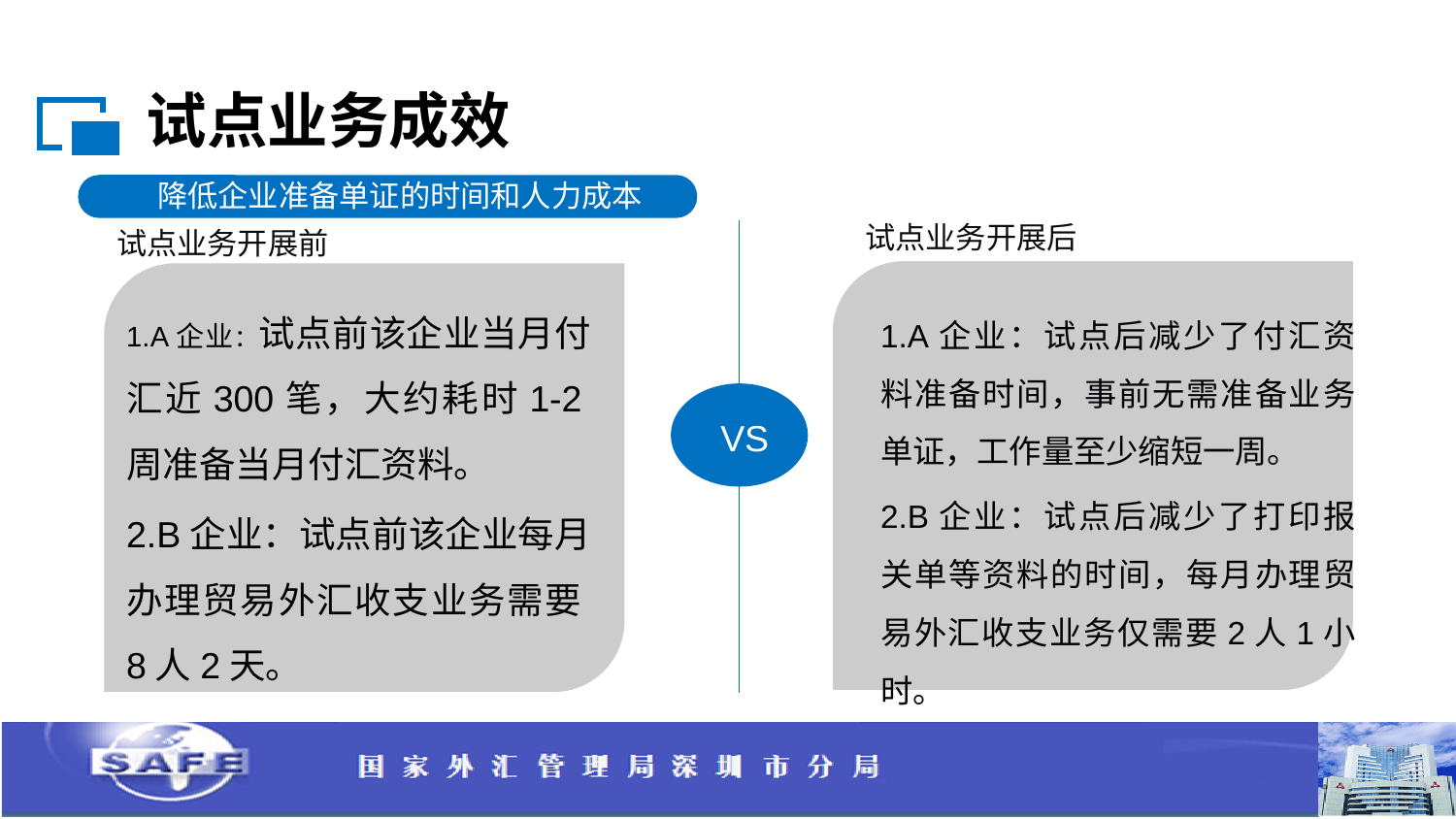

试点业务成效

降低企业准备单证的时间和人力成本
试点业务开展后
试点业务开展前

1.A企业：试点前该企业当月付汇近300笔，大约耗时1-2周准备当月付汇资料。
2.B企业：试点前该企业每月办理贸易外汇收支业务需要8人2天。
1.A企业：试点后减少了付汇资料准备时间，事前无需准备业务单证，工作量至少缩短一周。
2.B企业：试点后减少了打印报关单等资料的时间，每月办理贸易外汇收支业务仅需要2人1小时。

VS
三年分类管理A级且未处罚